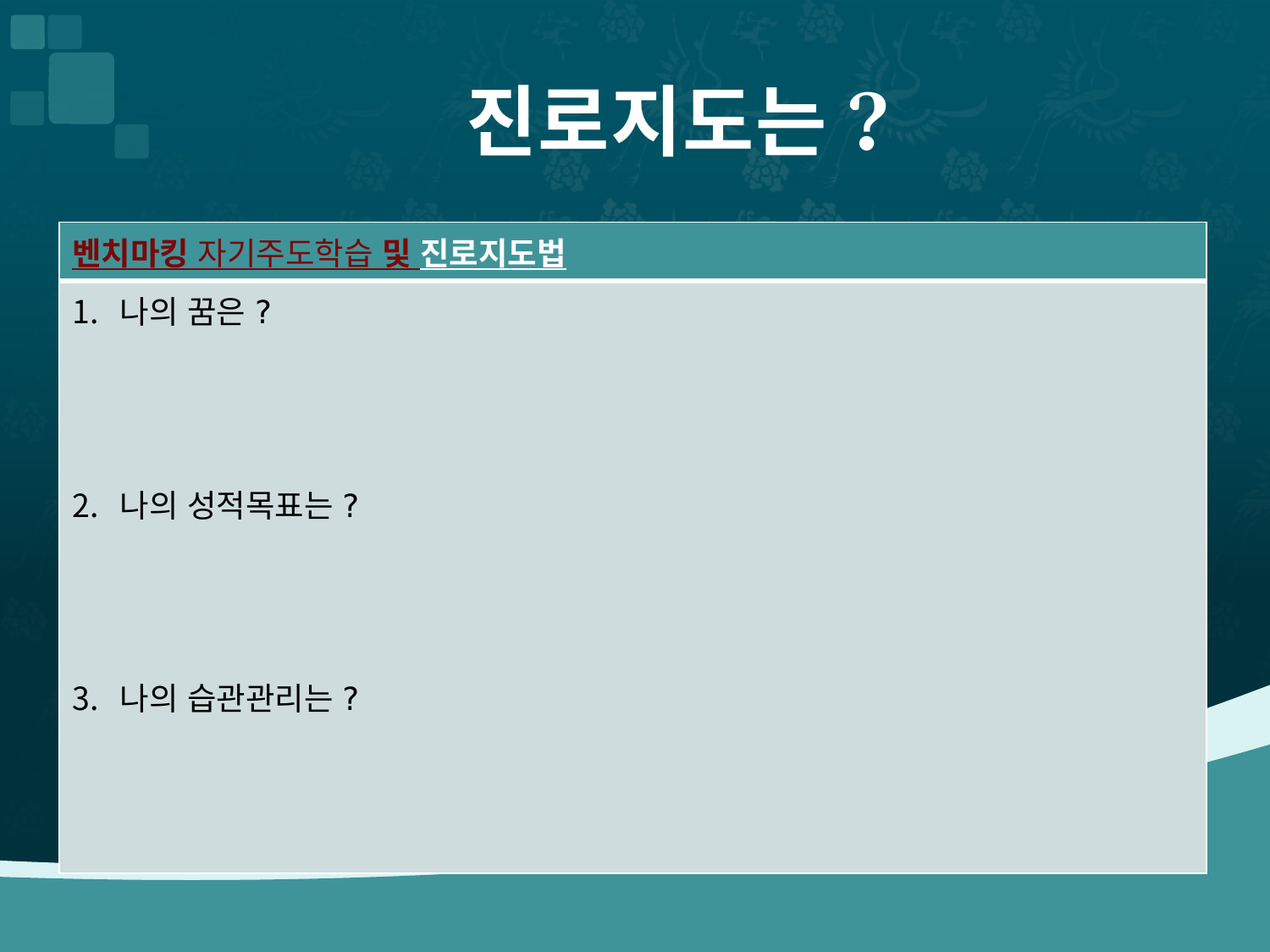

# 진로지도는?
| 벤치마킹 자기주도학습 및 진로지도법 |
| --- |
| 나의 꿈은? 나의 성적목표는? 나의 습관관리는? |